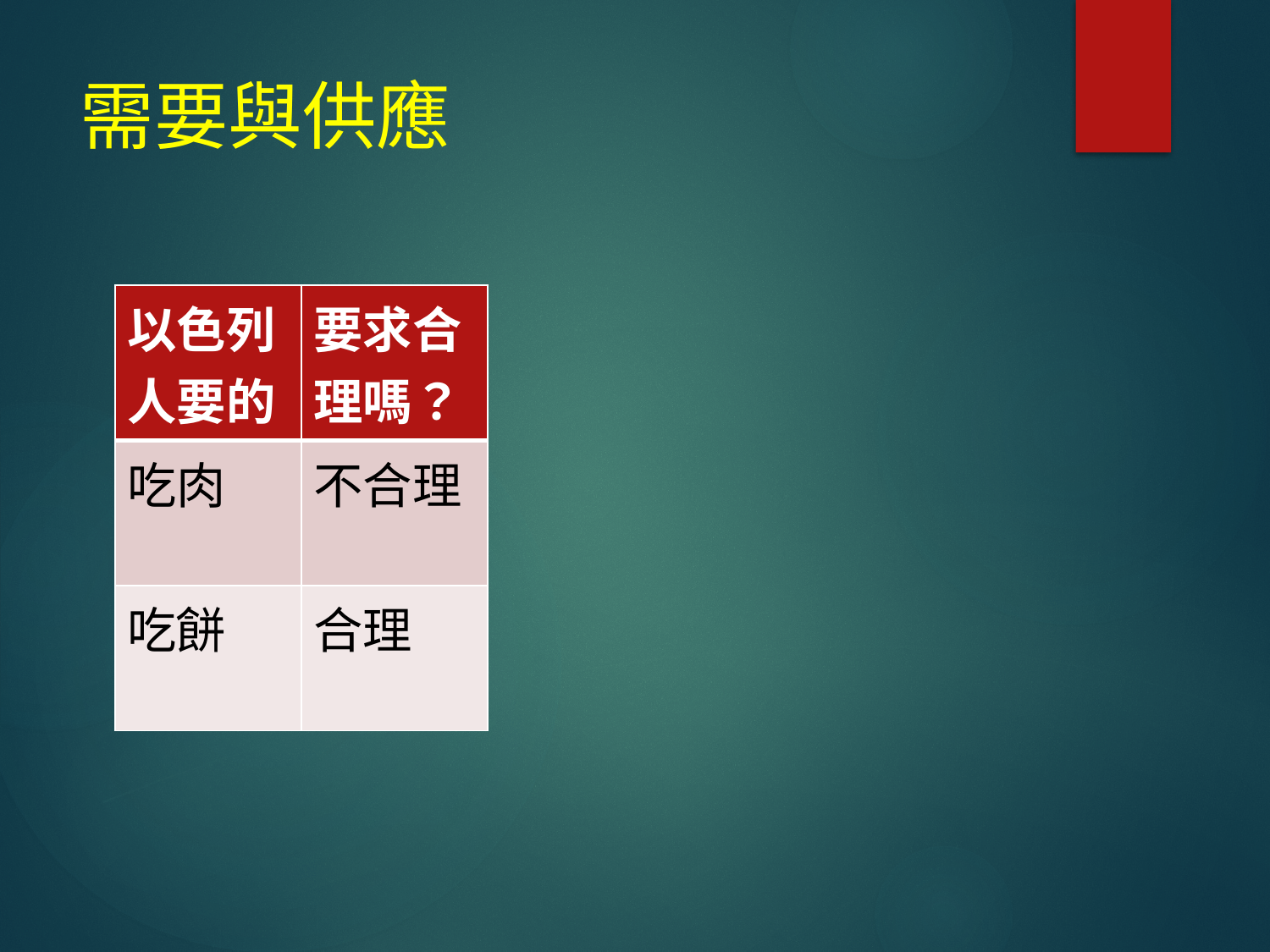

# 需要與供應
| 以色列人要的 | 要求合理嗎？ |
| --- | --- |
| 吃肉 | 不合理 |
| 吃餅 | 合理 |